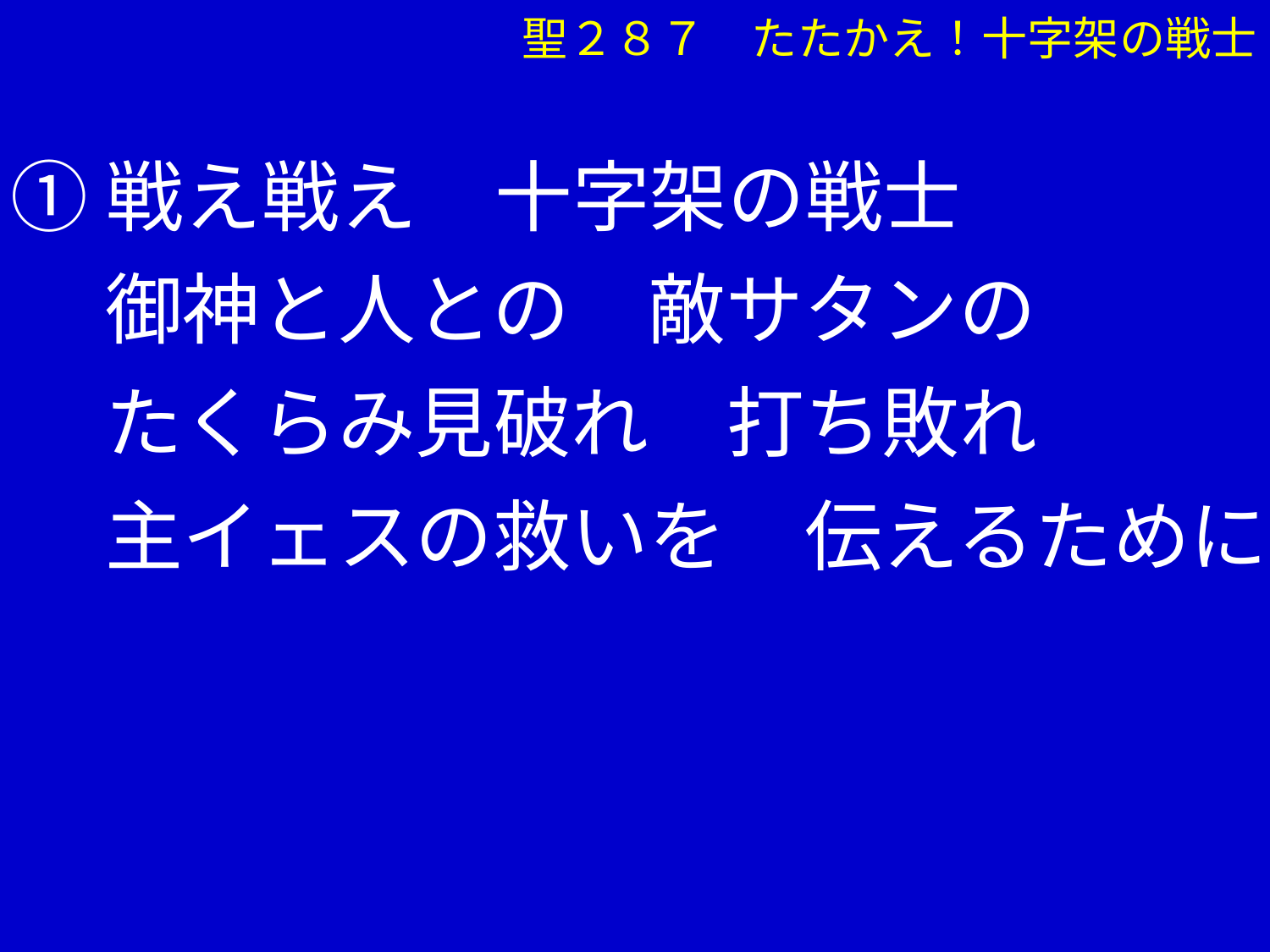

聖２８７　たたかえ！十字架の戦士
①戦え戦え　十字架の戦士
　 御神と人との　敵サタンの
　 たくらみ見破れ　打ち敗れ
　 主イェスの救いを　伝えるために